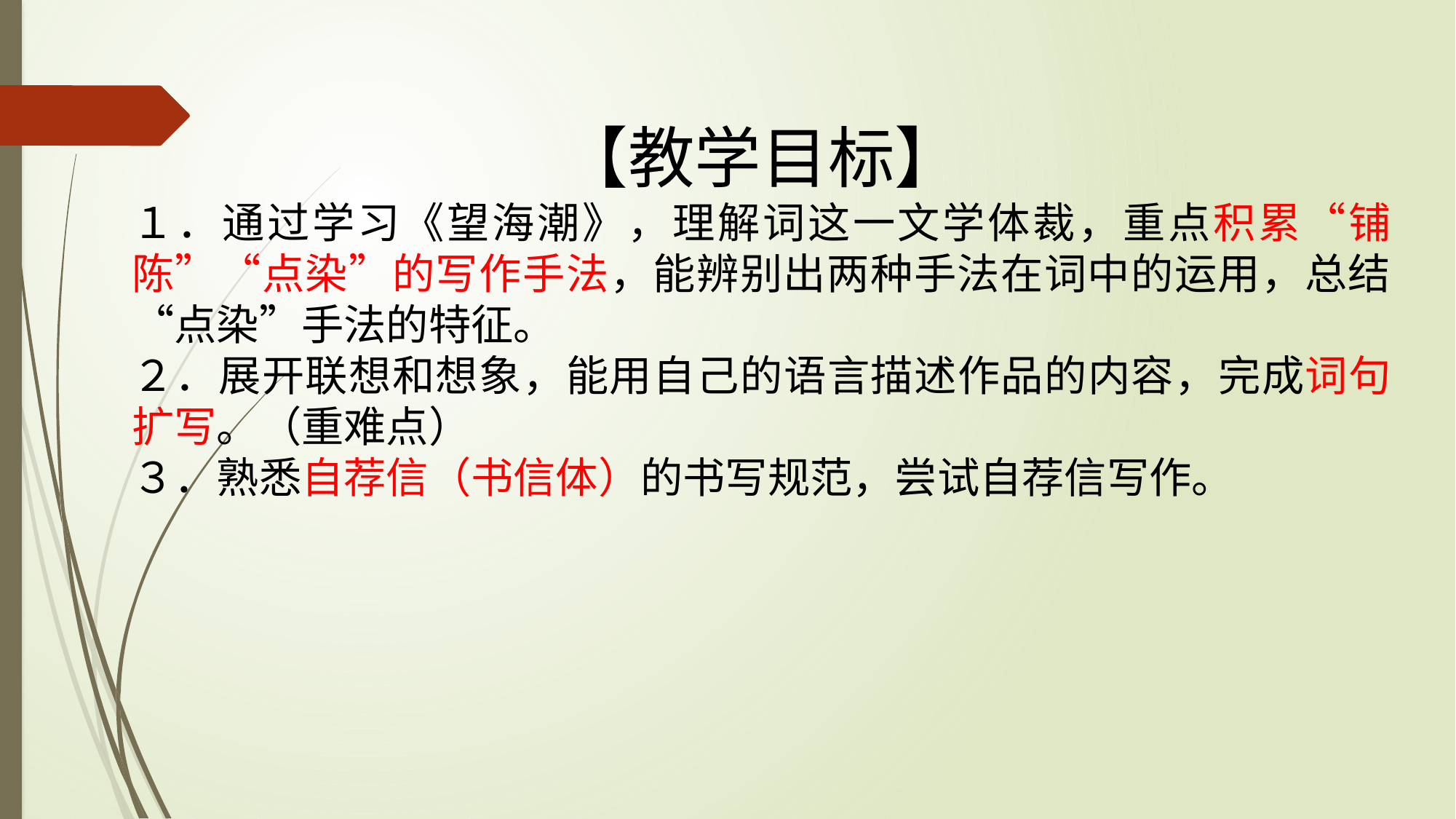

【教学目标】
１．通过学习《望海潮》，理解词这一文学体裁，重点积累“铺陈”“点染”的写作手法，能辨别出两种手法在词中的运用，总结“点染”手法的特征。
２．展开联想和想象，能用自己的语言描述作品的内容，完成词句扩写。（重难点）
３．熟悉自荐信（书信体）的书写规范，尝试自荐信写作。